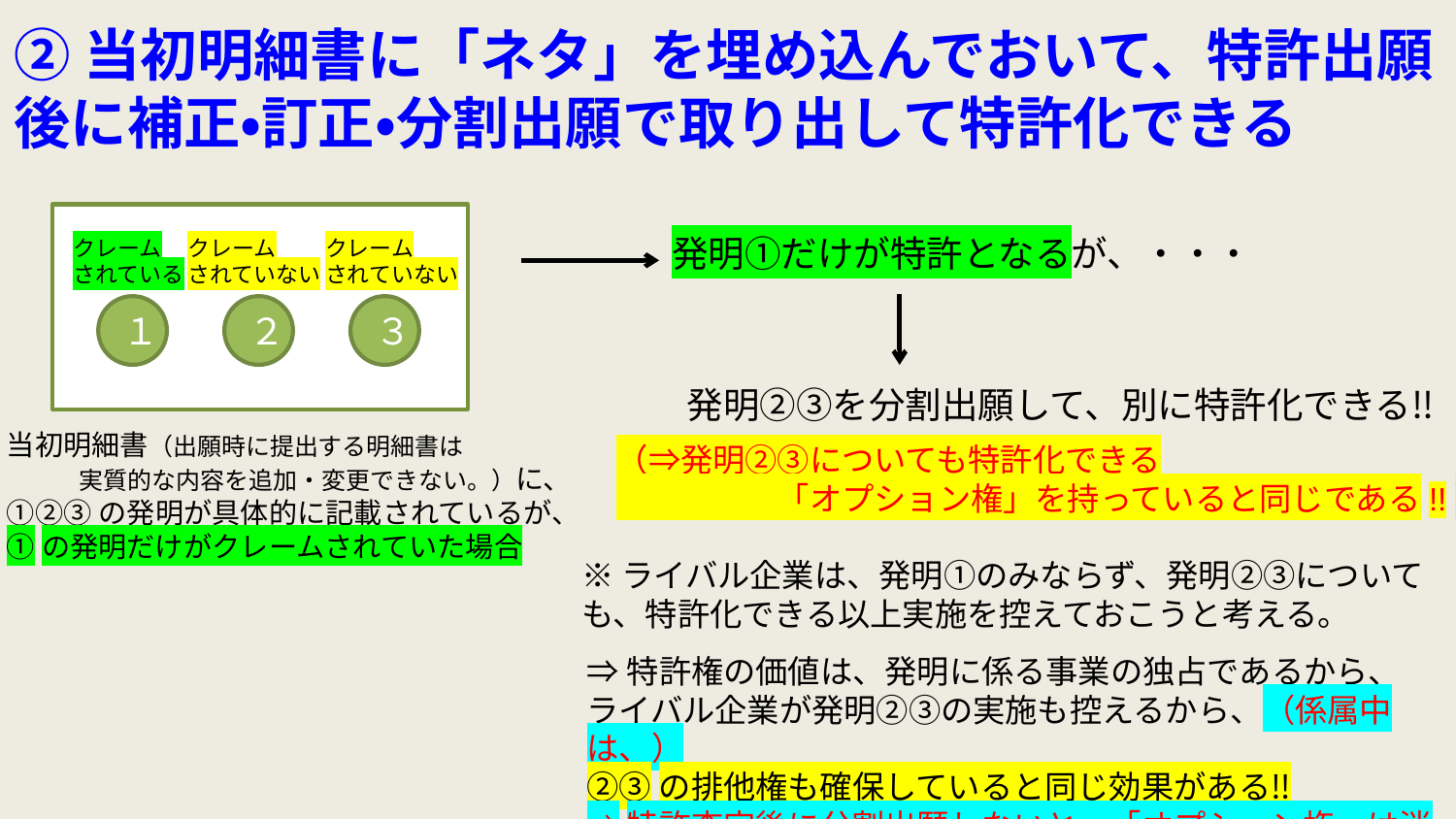

②当初明細書に「ネタ」を埋め込んでおいて、特許出願後に補正・訂正・分割出願で取り出して特許化できる

発明①だけが特許となるが、・・・
クレーム
されている
クレーム
されていない
クレーム
されていない
１
２
３
発明②③を分割出願して、別に特許化できる‼
当初明細書（出願時に提出する明細書は
　　　実質的な内容を追加・変更できない。）に、
①②③の発明が具体的に記載されているが、
①の発明だけがクレームされていた場合
（⇒発明②③についても特許化できる
　　　　　「オプション権」を持っていると同じである!!）
※ライバル企業は、発明①のみならず、発明②③についても、特許化できる以上実施を控えておこうと考える。
⇒特許権の価値は、発明に係る事業の独占であるから、
ライバル企業が発明②③の実施も控えるから、（係属中は、）
②③の排他権も確保していると同じ効果がある‼
⇒特許査定後に分割出願しないと、「オプション権」は消滅する。